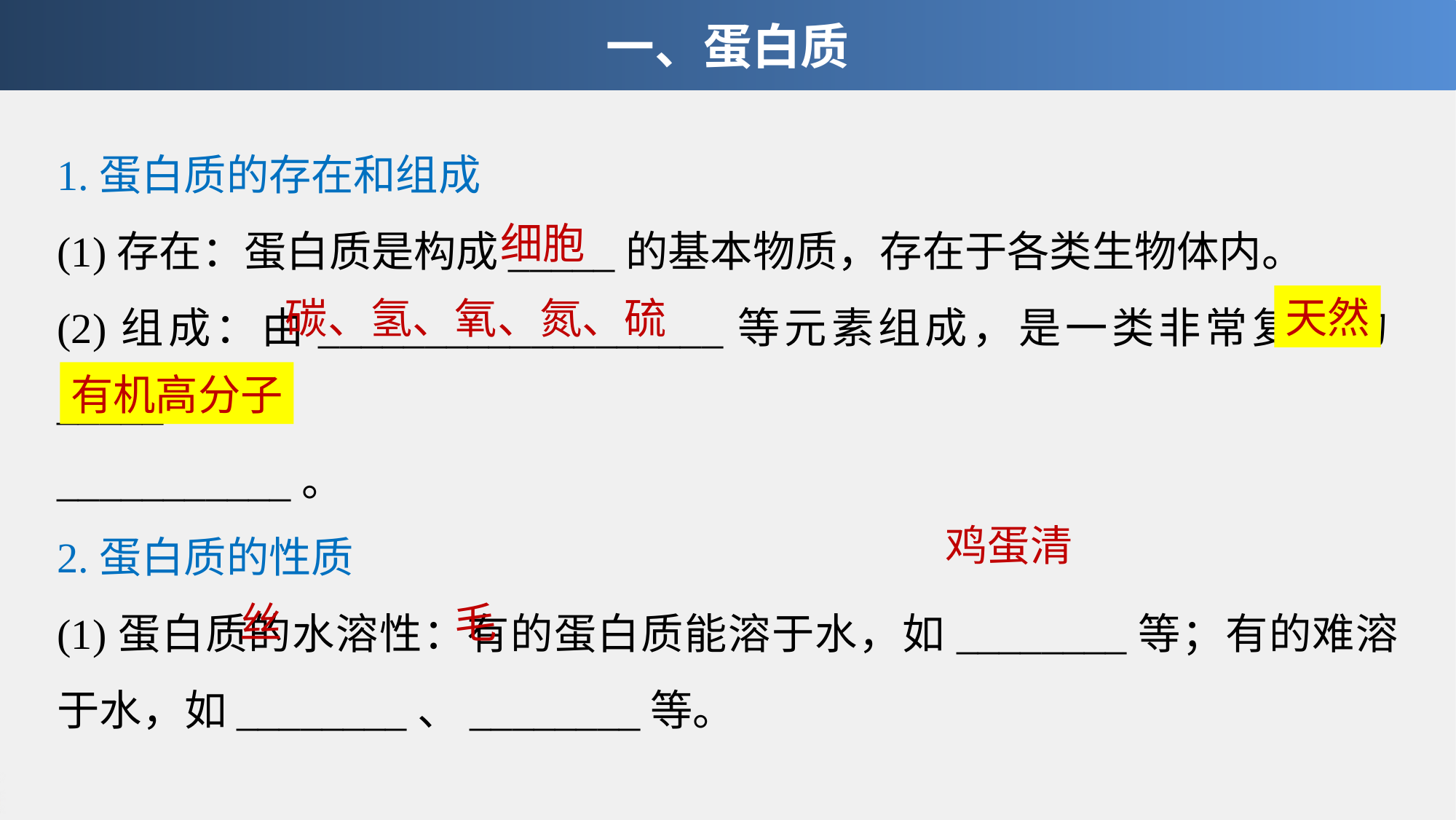

一、蛋白质
1.蛋白质的存在和组成
(1)存在：蛋白质是构成_____的基本物质，存在于各类生物体内。
(2)组成：由___________________等元素组成，是一类非常复杂的_____
___________。
2.蛋白质的性质
(1)蛋白质的水溶性：有的蛋白质能溶于水，如________等；有的难溶于水，如________、________等。
细胞
天然
碳、氢、氧、氮、硫
有机高分子
鸡蛋清
丝
毛